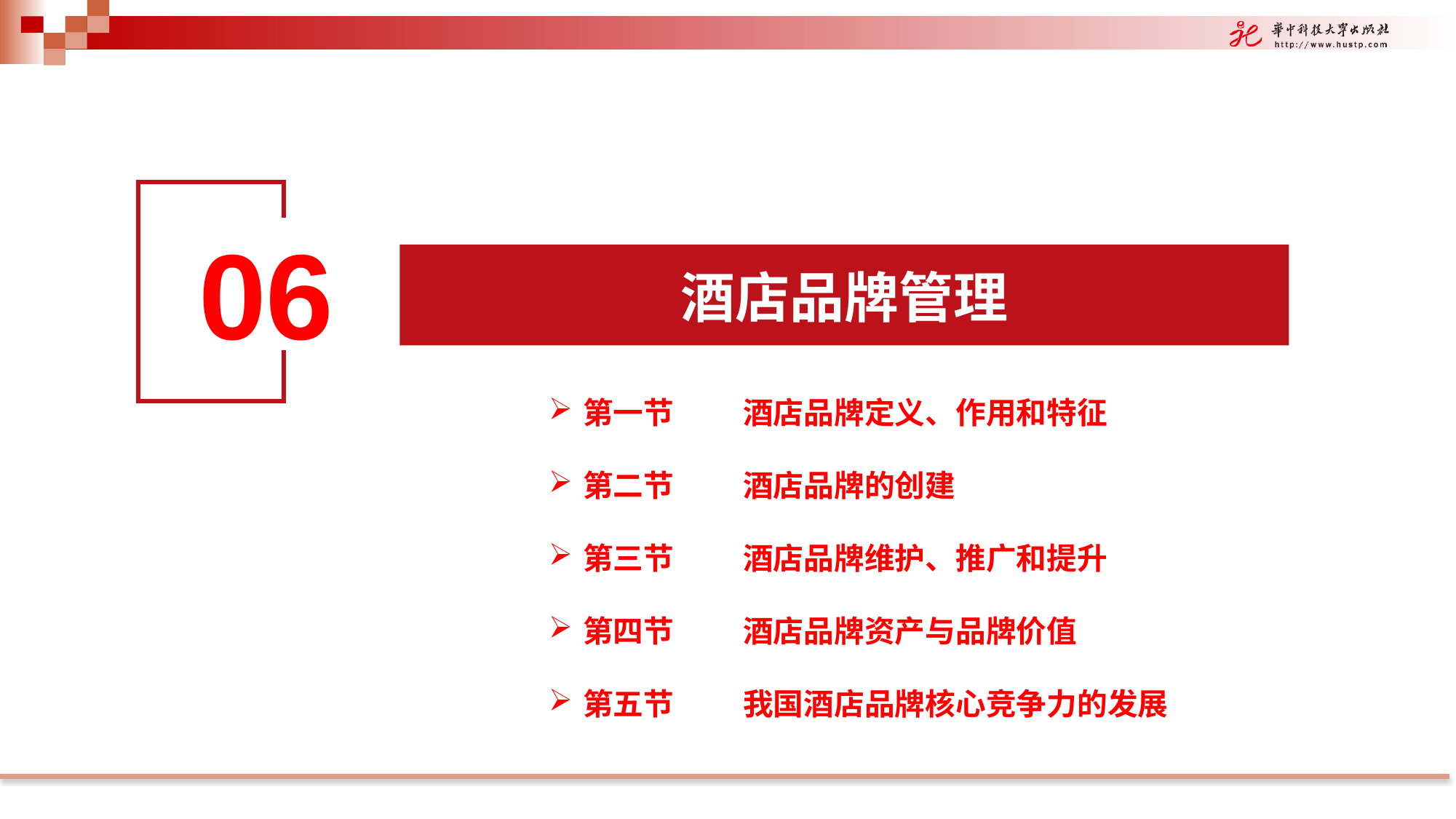

06

酒店品牌管理
第一节          酒店品牌定义、作用和特征
第二节          酒店品牌的创建
第三节          酒店品牌维护、推广和提升
第四节          酒店品牌资产与品牌价值
第五节          我国酒店品牌核心竞争力的发展